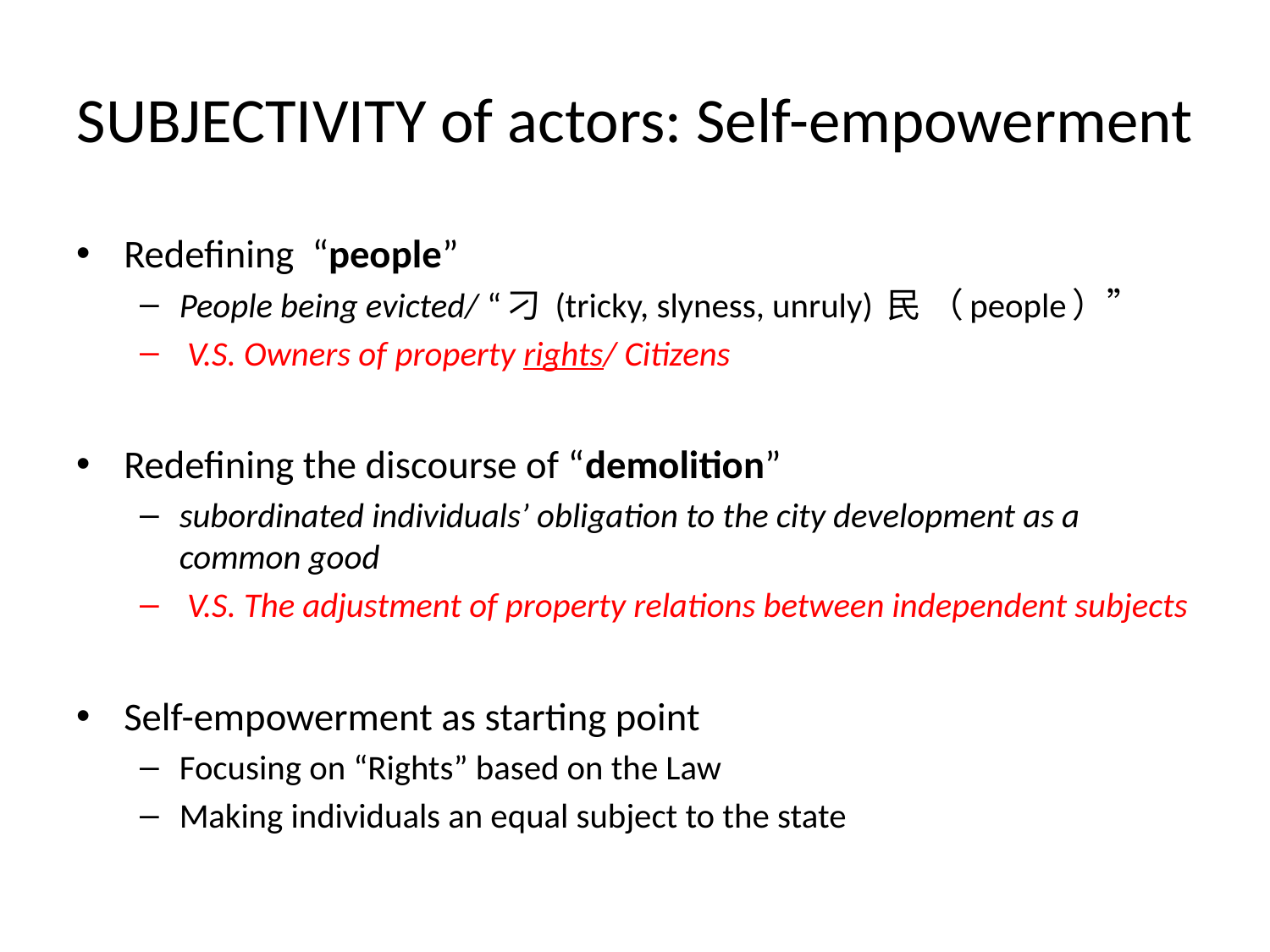

# SUBJECTIVITY of actors: Self-empowerment
Redefining  “people”
People being evicted/ “刁 (tricky, slyness, unruly) 民 （people）”
 V.S. Owners of property rights/ Citizens

Redefining the discourse of “demolition”
subordinated individuals’ obligation to the city development as a common good
 V.S. The adjustment of property relations between independent subjects

Self-empowerment as starting point
Focusing on “Rights” based on the Law
Making individuals an equal subject to the state